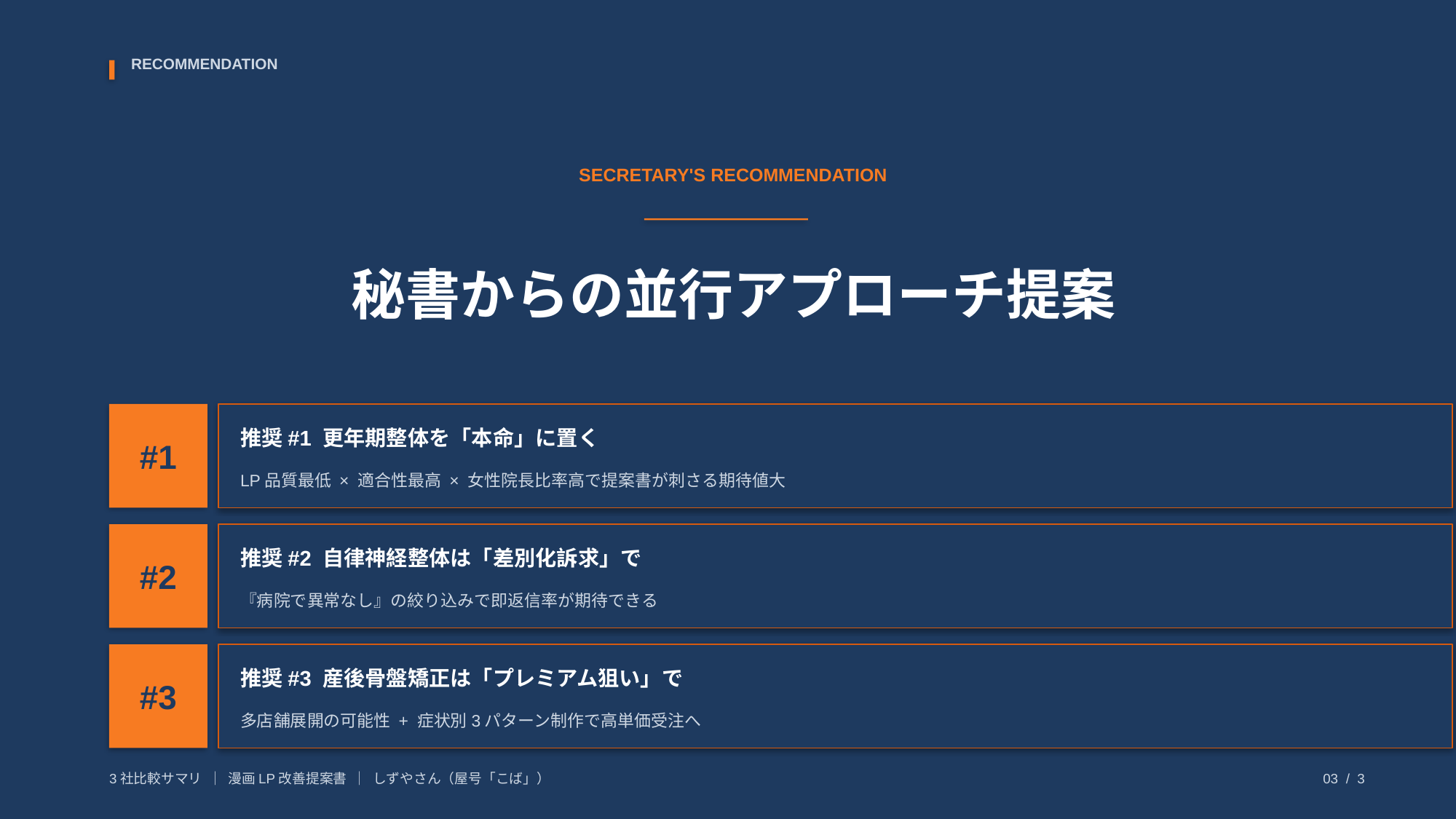

RECOMMENDATION

SECRETARY'S RECOMMENDATION

秘書からの並行アプローチ提案

#1

推奨#1 更年期整体を「本命」に置く
LP品質最低 × 適合性最高 × 女性院長比率高で提案書が刺さる期待値大

#2

推奨#2 自律神経整体は「差別化訴求」で
『病院で異常なし』の絞り込みで即返信率が期待できる

#3

推奨#3 産後骨盤矯正は「プレミアム狙い」で
多店舗展開の可能性 + 症状別3パターン制作で高単価受注へ
3社比較サマリ  ｜  漫画LP改善提案書  ｜  しずやさん（屋号「こば」）
03  /  3